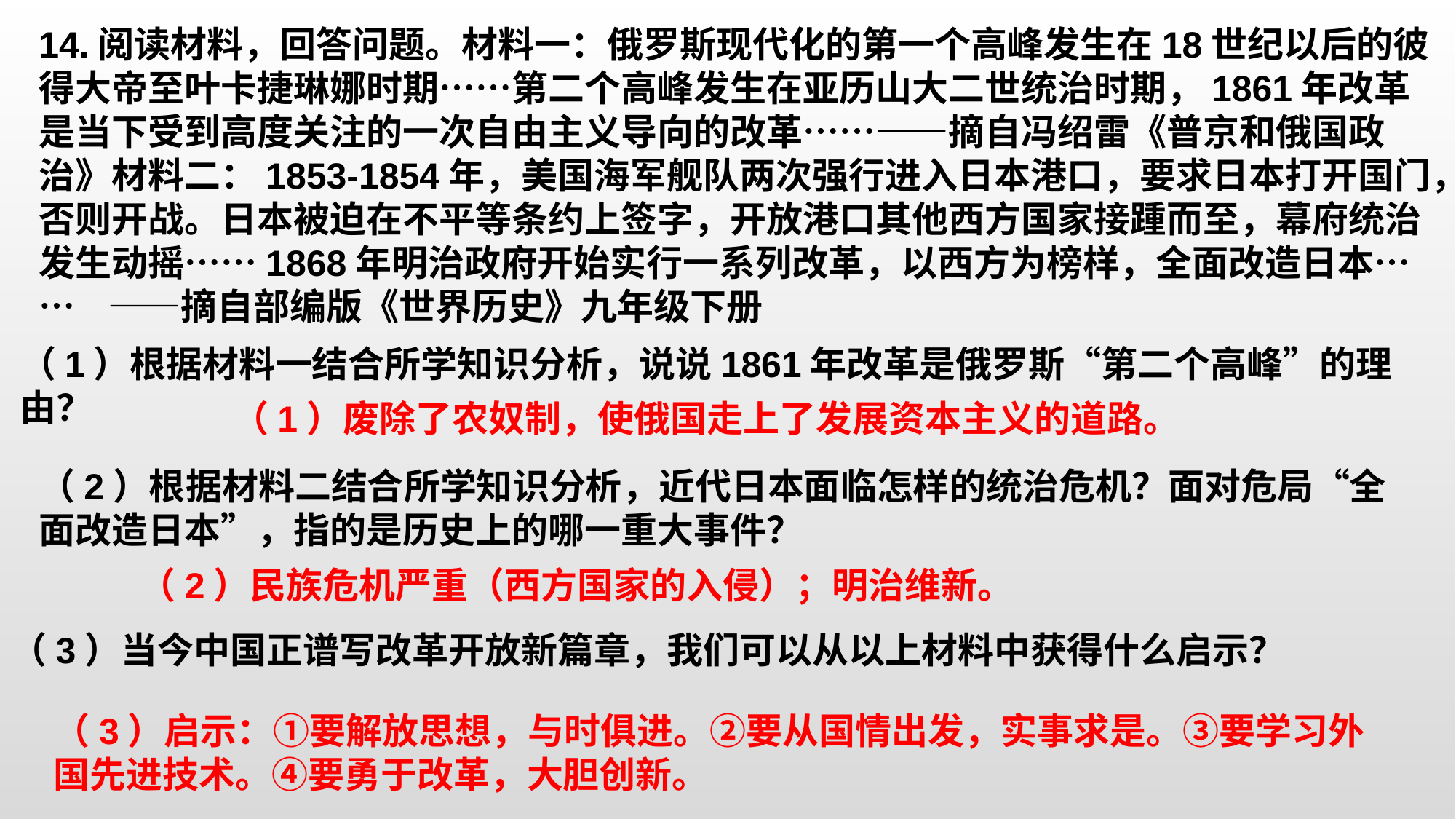

14.阅读材料，回答问题。材料一：俄罗斯现代化的第一个高峰发生在18世纪以后的彼得大帝至叶卡捷琳娜时期……第二个高峰发生在亚历山大二世统治时期，1861年改革是当下受到高度关注的一次自由主义导向的改革……——摘自冯绍雷《普京和俄国政治》材料二：1853-1854年，美国海军舰队两次强行进入日本港口，要求日本打开国门，否则开战。日本被迫在不平等条约上签字，开放港口其他西方国家接踵而至，幕府统治发生动摇……1868年明治政府开始实行一系列改革，以西方为榜样，全面改造日本……    ——摘自部编版《世界历史》九年级下册
（1）根据材料一结合所学知识分析，说说1861年改革是俄罗斯“第二个高峰”的理由？
（1）废除了农奴制，使俄国走上了发展资本主义的道路。
（2）根据材料二结合所学知识分析，近代日本面临怎样的统治危机？面对危局“全面改造日本”，指的是历史上的哪一重大事件？
（2）民族危机严重（西方国家的入侵）；明治维新。
（3）当今中国正谱写改革开放新篇章，我们可以从以上材料中获得什么启示？
（3）启示：①要解放思想，与时俱进。②要从国情出发，实事求是。③要学习外国先进技术。④要勇于改革，大胆创新。